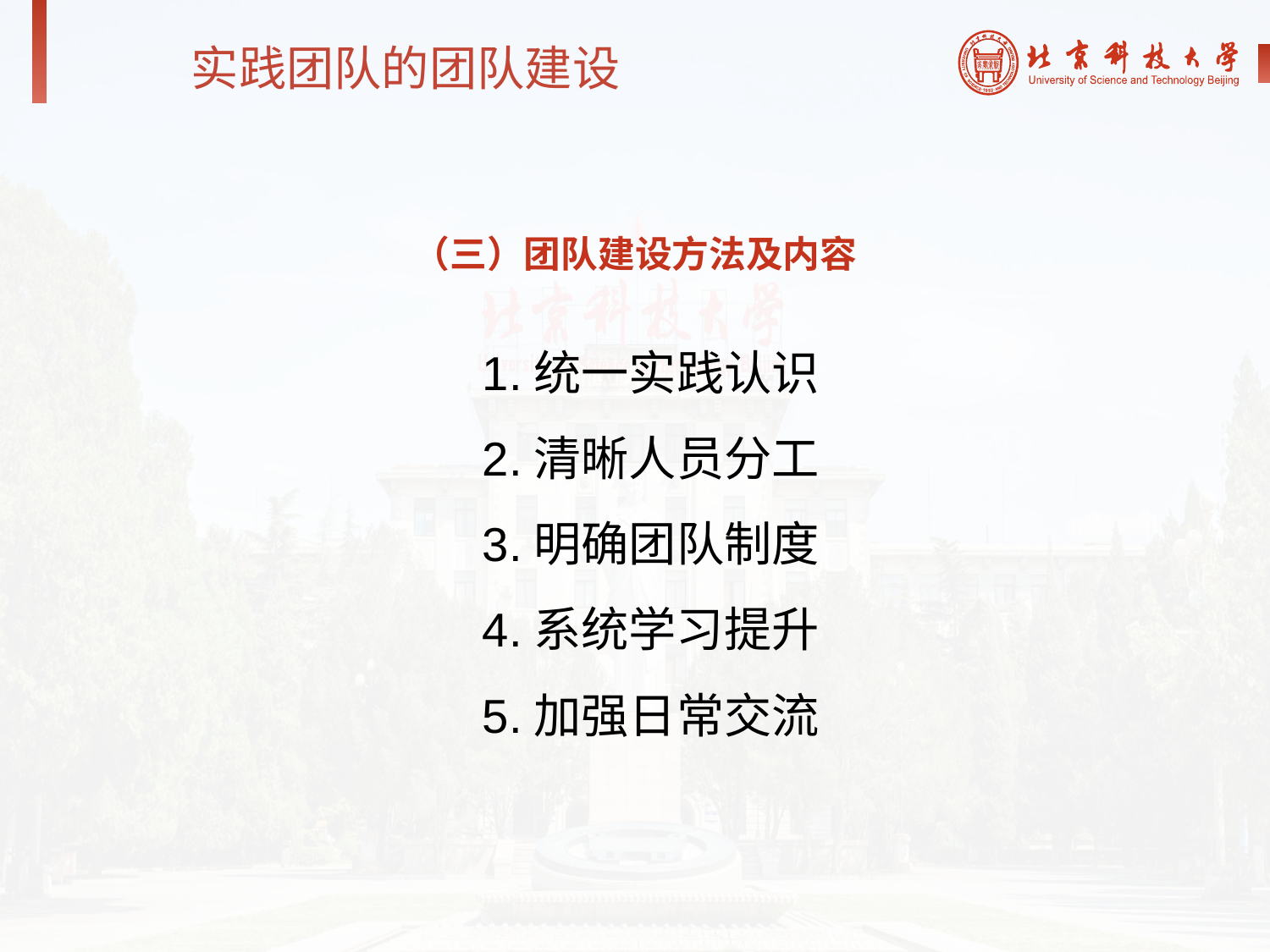

实践团队的团队建设
（三）团队建设方法及内容
1.统一实践认识
2.清晰人员分工
3.明确团队制度
4.系统学习提升
5.加强日常交流